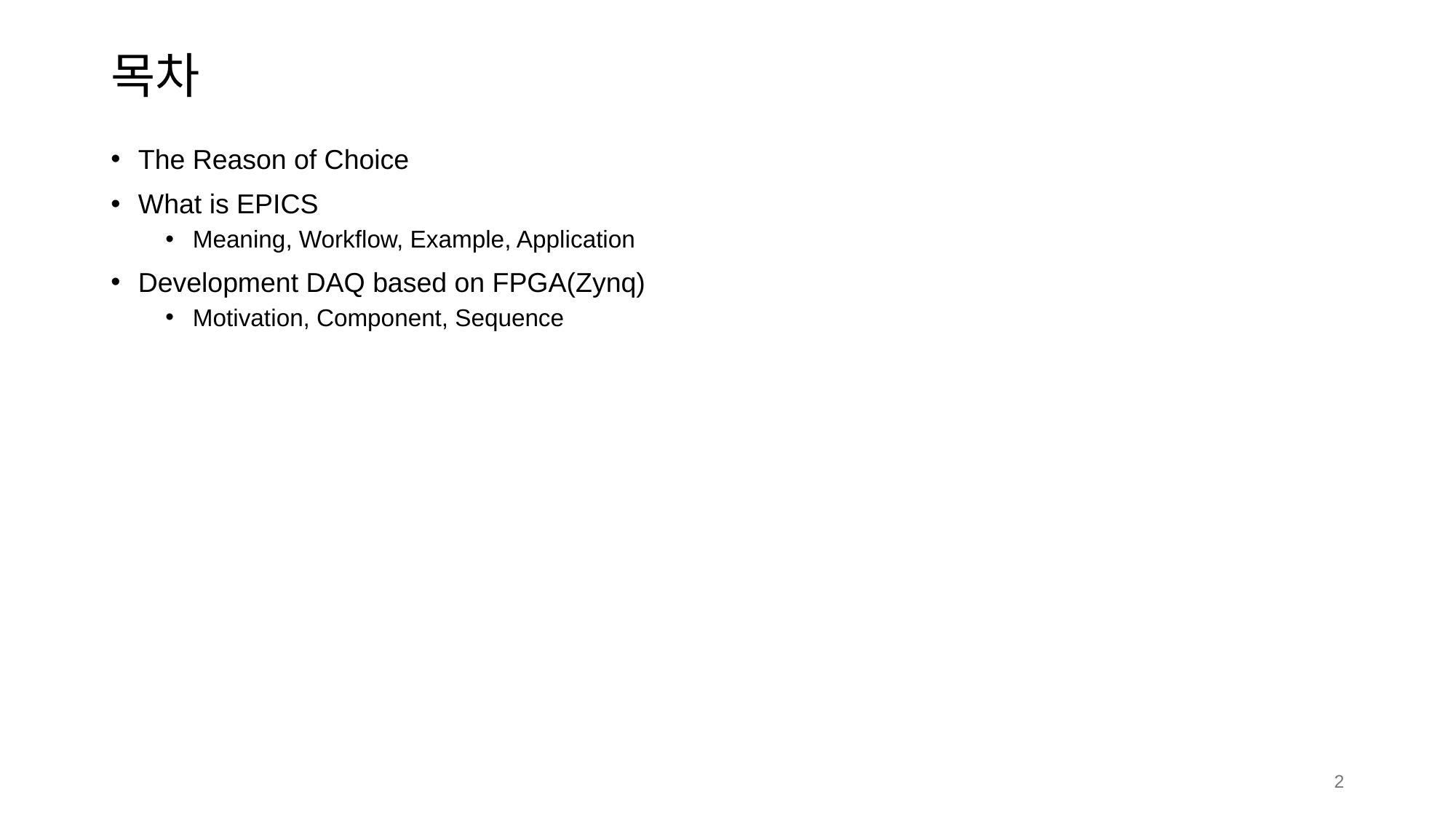

# 목차
The Reason of Choice
What is EPICS
Meaning, Workflow, Example, Application
Development DAQ based on FPGA(Zynq)
Motivation, Component, Sequence

2